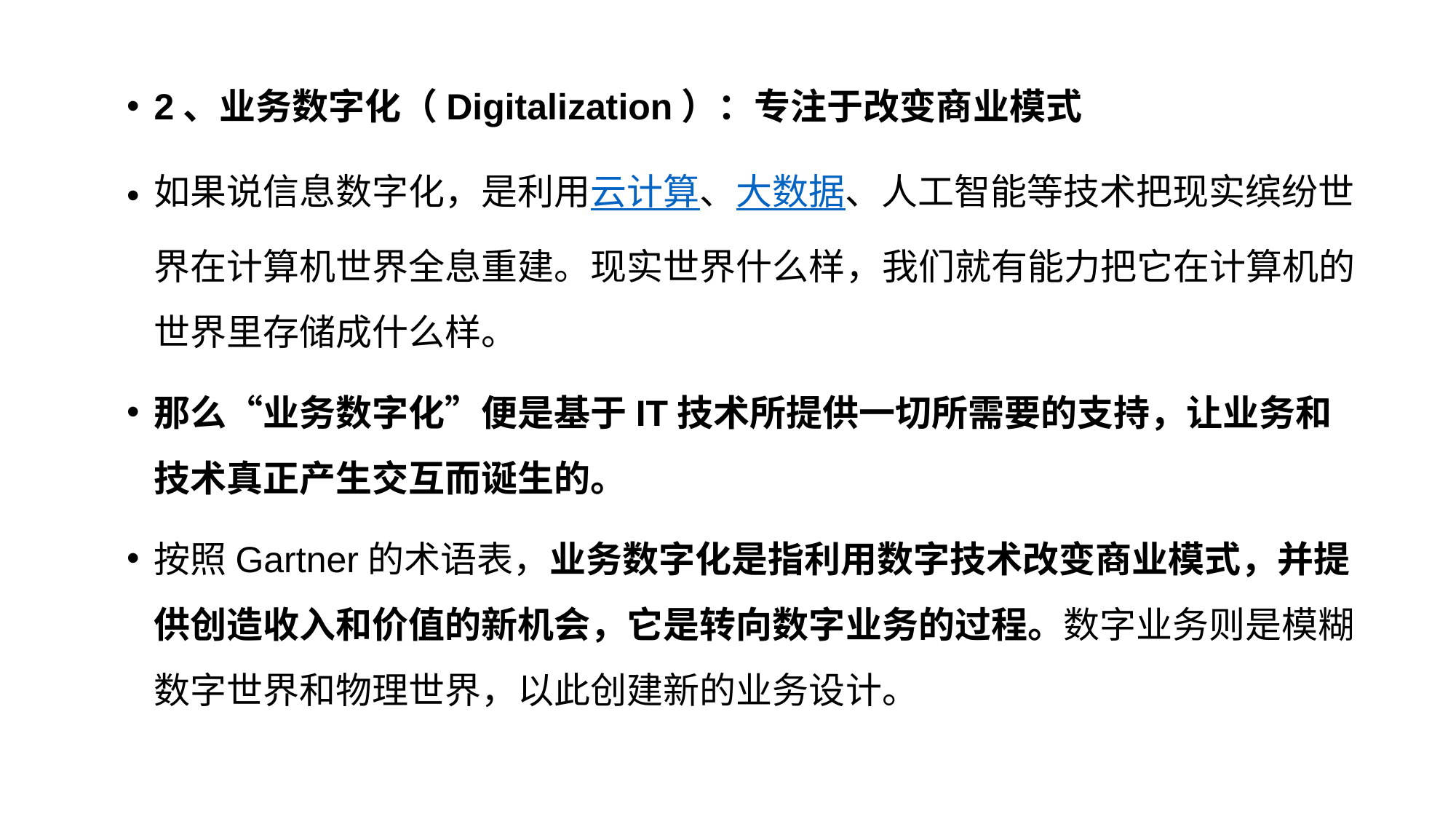

2、业务数字化（Digitalization）：专注于改变商业模式
如果说信息数字化，是利用云计算、大数据、人工智能等技术把现实缤纷世界在计算机世界全息重建。现实世界什么样，我们就有能力把它在计算机的世界里存储成什么样。
那么“业务数字化”便是基于IT技术所提供一切所需要的支持，让业务和技术真正产生交互而诞生的。
按照Gartner的术语表，业务数字化是指利用数字技术改变商业模式，并提供创造收入和价值的新机会，它是转向数字业务的过程。数字业务则是模糊数字世界和物理世界，以此创建新的业务设计。